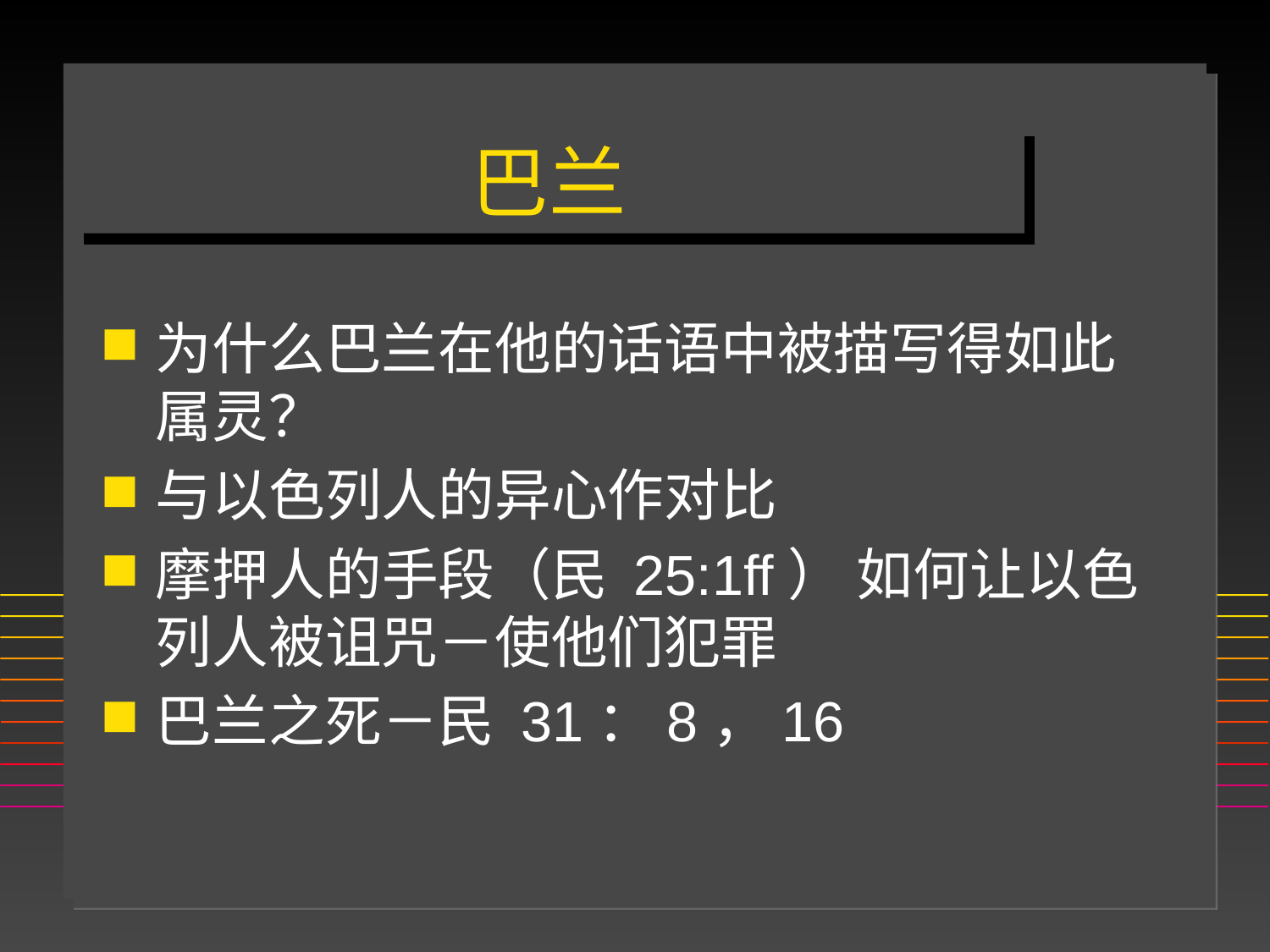

# 巴兰
为什么巴兰在他的话语中被描写得如此属灵？
与以色列人的异心作对比
摩押人的手段（民 25:1ff） 如何让以色列人被诅咒－使他们犯罪
巴兰之死－民 31：8，16